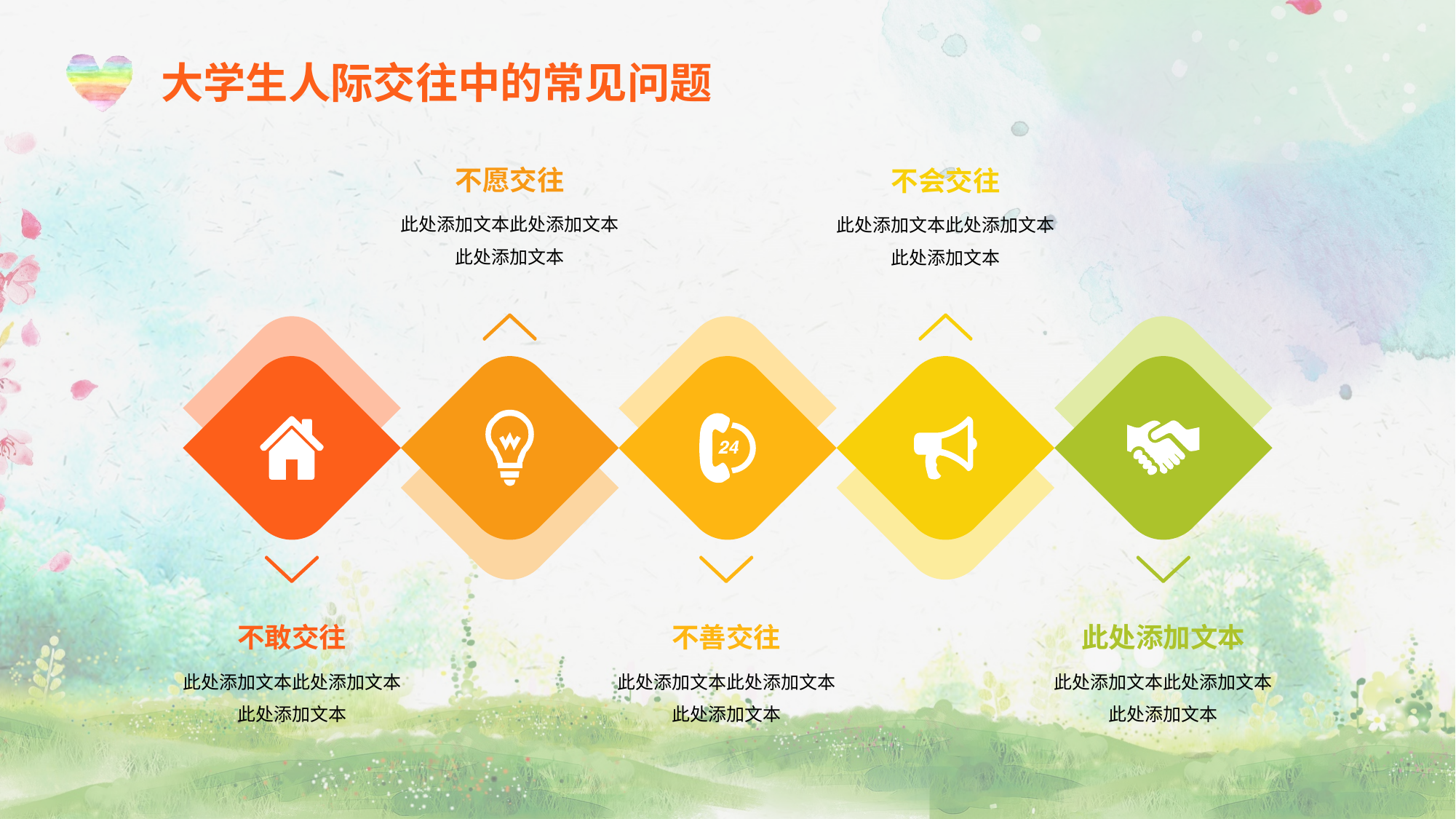

大学生人际交往中的常见问题
不愿交往
此处添加文本此处添加文本此处添加文本
不会交往
此处添加文本此处添加文本此处添加文本

不敢交往
此处添加文本此处添加文本此处添加文本
不善交往
此处添加文本此处添加文本此处添加文本
此处添加文本
此处添加文本此处添加文本此处添加文本